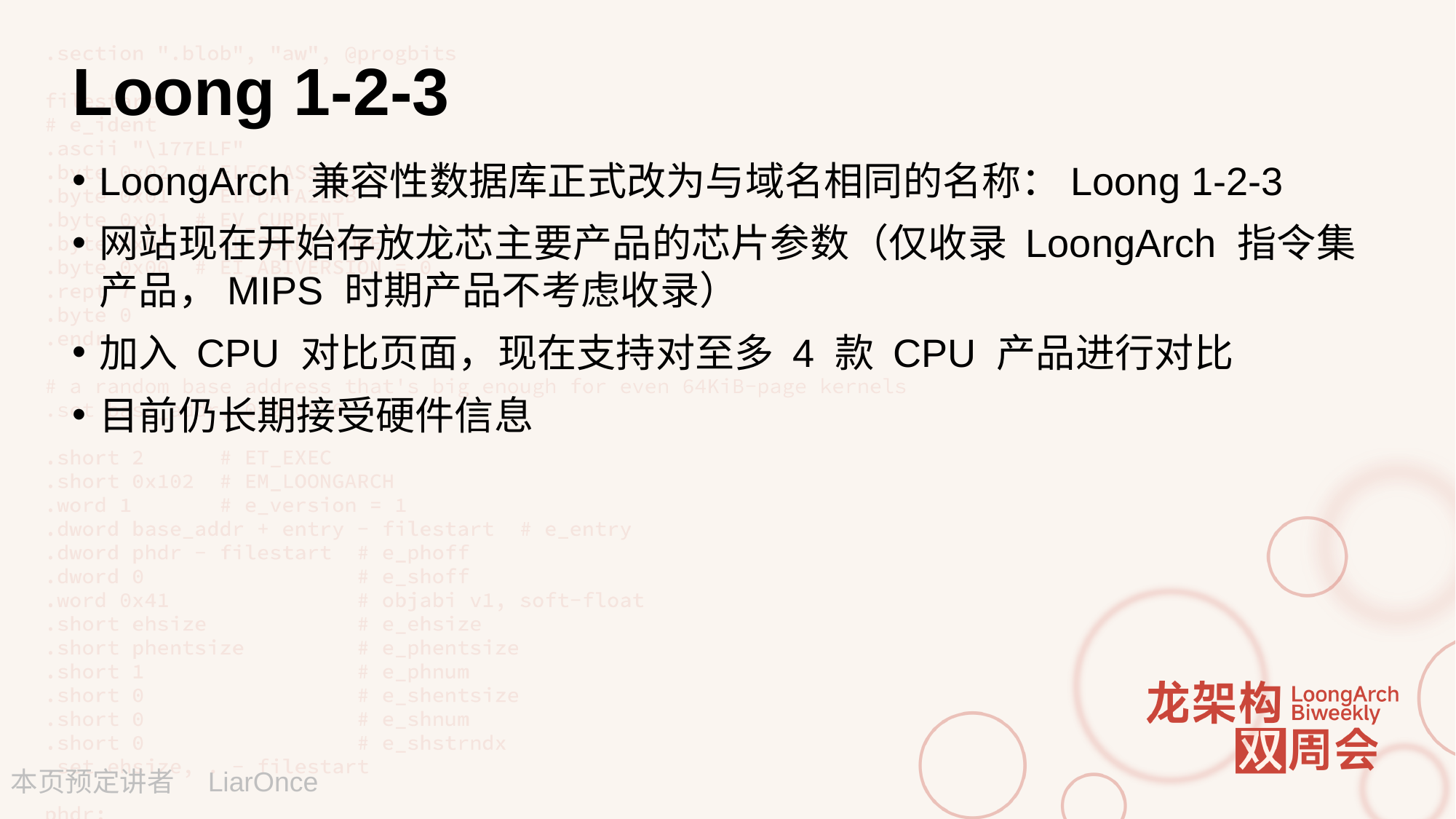

# Loong 1-2-3
LoongArch 兼容性数据库正式改为与域名相同的名称：Loong 1-2-3
网站现在开始存放龙芯主要产品的芯片参数（仅收录 LoongArch 指令集产品，MIPS 时期产品不考虑收录）
加入 CPU 对比页面，现在支持对至多 4 款 CPU 产品进行对比
目前仍长期接受硬件信息

LiarOnce